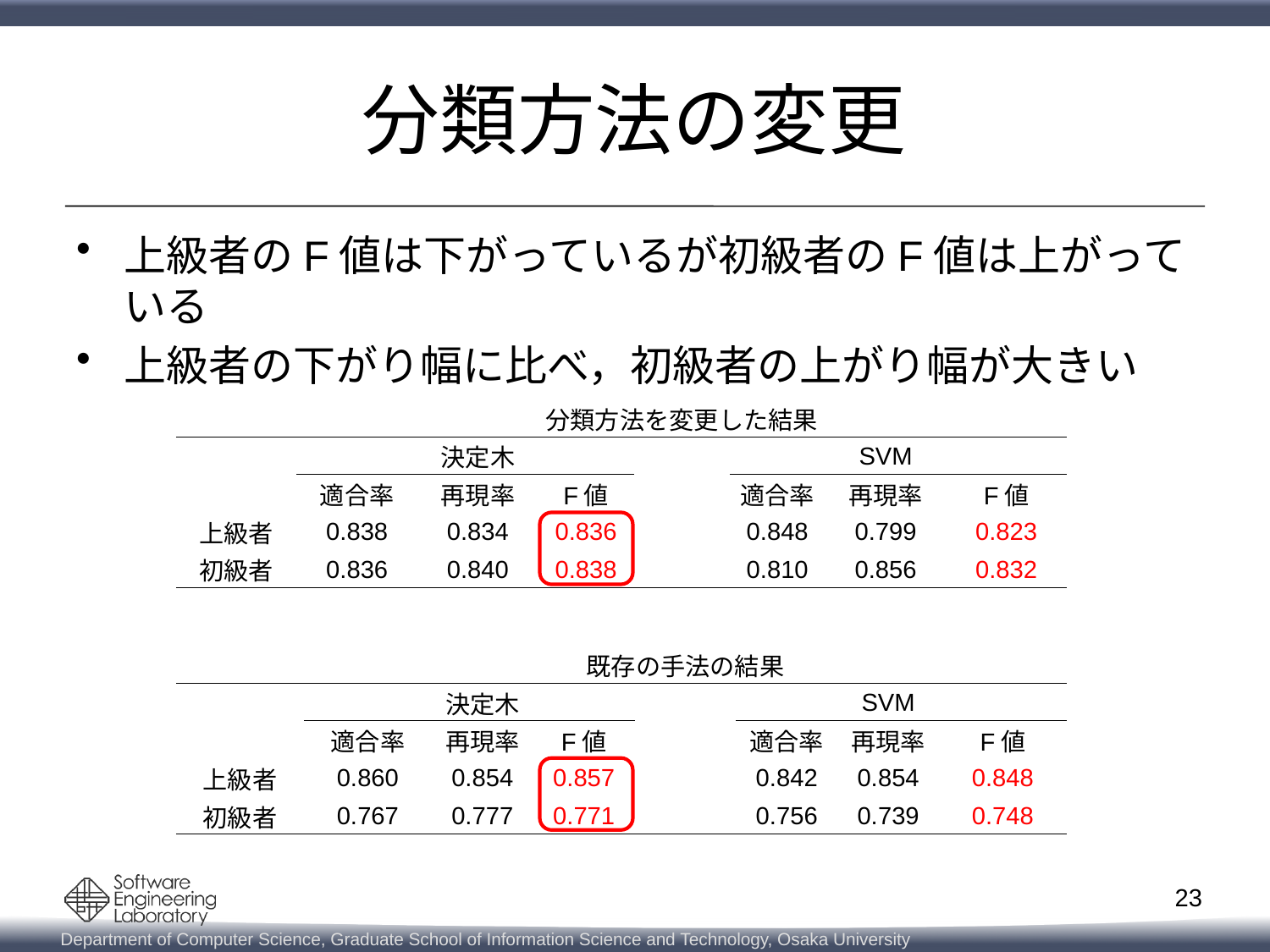

# 分類方法の変更
上級者のF値は下がっているが初級者のF値は上がっている
上級者の下がり幅に比べ，初級者の上がり幅が大きい
|  |  |  | 分類方法を変更した結果 |  |  |  |  |
| --- | --- | --- | --- | --- | --- | --- | --- |
|  |  | 決定木 |  |  |  | SVM |  |
|  | 適合率 | 再現率 | F値 |  | 適合率 | 再現率 | F値 |
| 上級者 | 0.838 | 0.834 | 0.836 |  | 0.848 | 0.799 | 0.823 |
| 初級者 | 0.836 | 0.840 | 0.838 |  | 0.810 | 0.856 | 0.832 |

|  |  | 既存の手法の結果 |  |  |  |  |  |
| --- | --- | --- | --- | --- | --- | --- | --- |
|  |  | 決定木 |  |  |  | SVM |  |
|  | 適合率 | 再現率 | F値 |  | 適合率 | 再現率 | F値 |
| 上級者 | 0.860 | 0.854 | 0.857 |  | 0.842 | 0.854 | 0.848 |
| 初級者 | 0.767 | 0.777 | 0.771 |  | 0.756 | 0.739 | 0.748 |

23